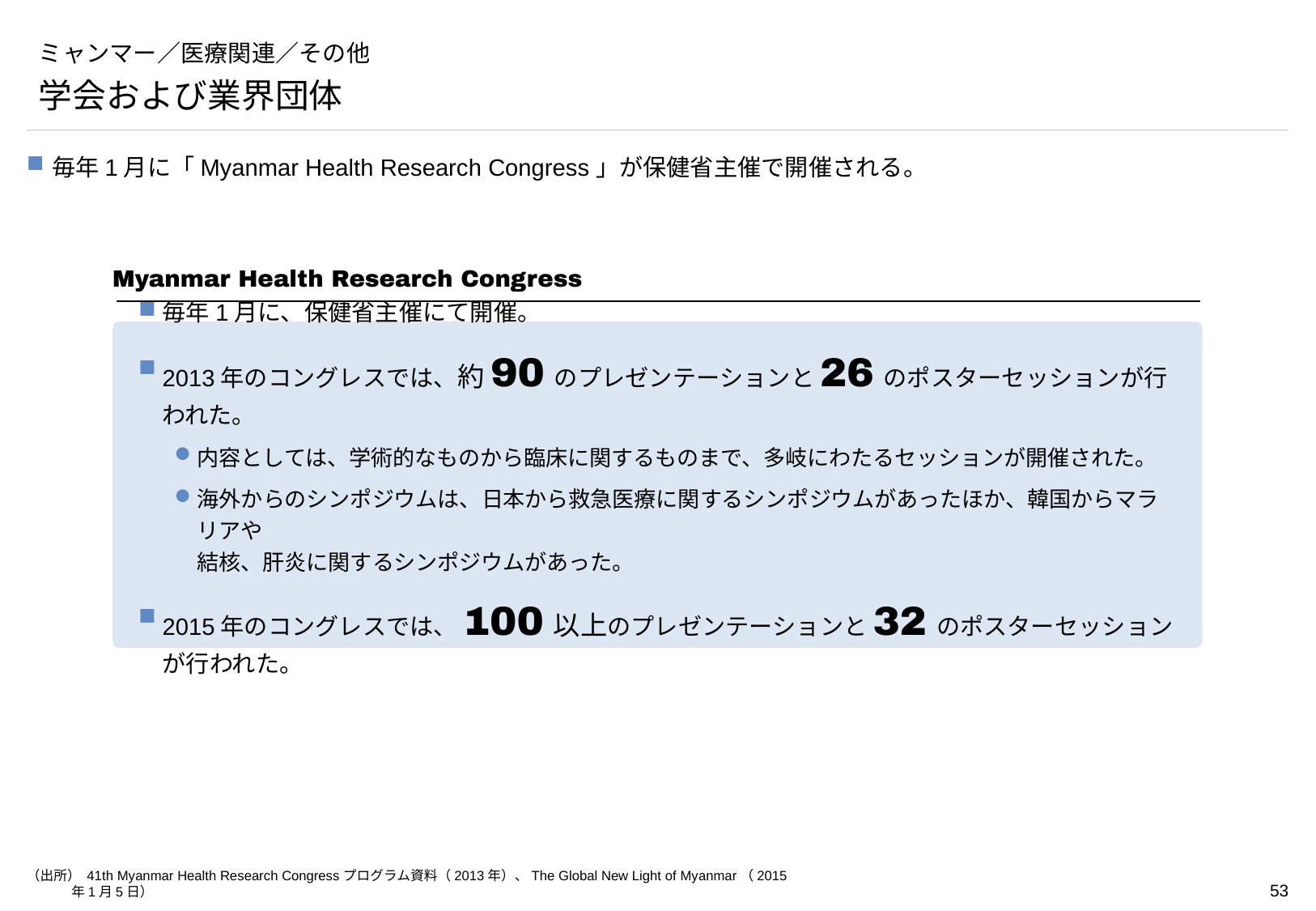

# ミャンマー／医療関連／その他
学会および業界団体
毎年1月に「Myanmar Health Research Congress」が保健省主催で開催される。
Myanmar Health Research Congress
毎年1月に、保健省主催にて開催。
2013年のコングレスでは、約90のプレゼンテーションと26のポスターセッションが行われた。
内容としては、学術的なものから臨床に関するものまで、多岐にわたるセッションが開催された。
海外からのシンポジウムは、日本から救急医療に関するシンポジウムがあったほか、韓国からマラリアや
結核、肝炎に関するシンポジウムがあった。
2015年のコングレスでは、100以上のプレゼンテーションと32のポスターセッションが行われた。
（出所） 41th Myanmar Health Research Congressプログラム資料（2013年）、The Global New Light of Myanmar（2015年1月5日）